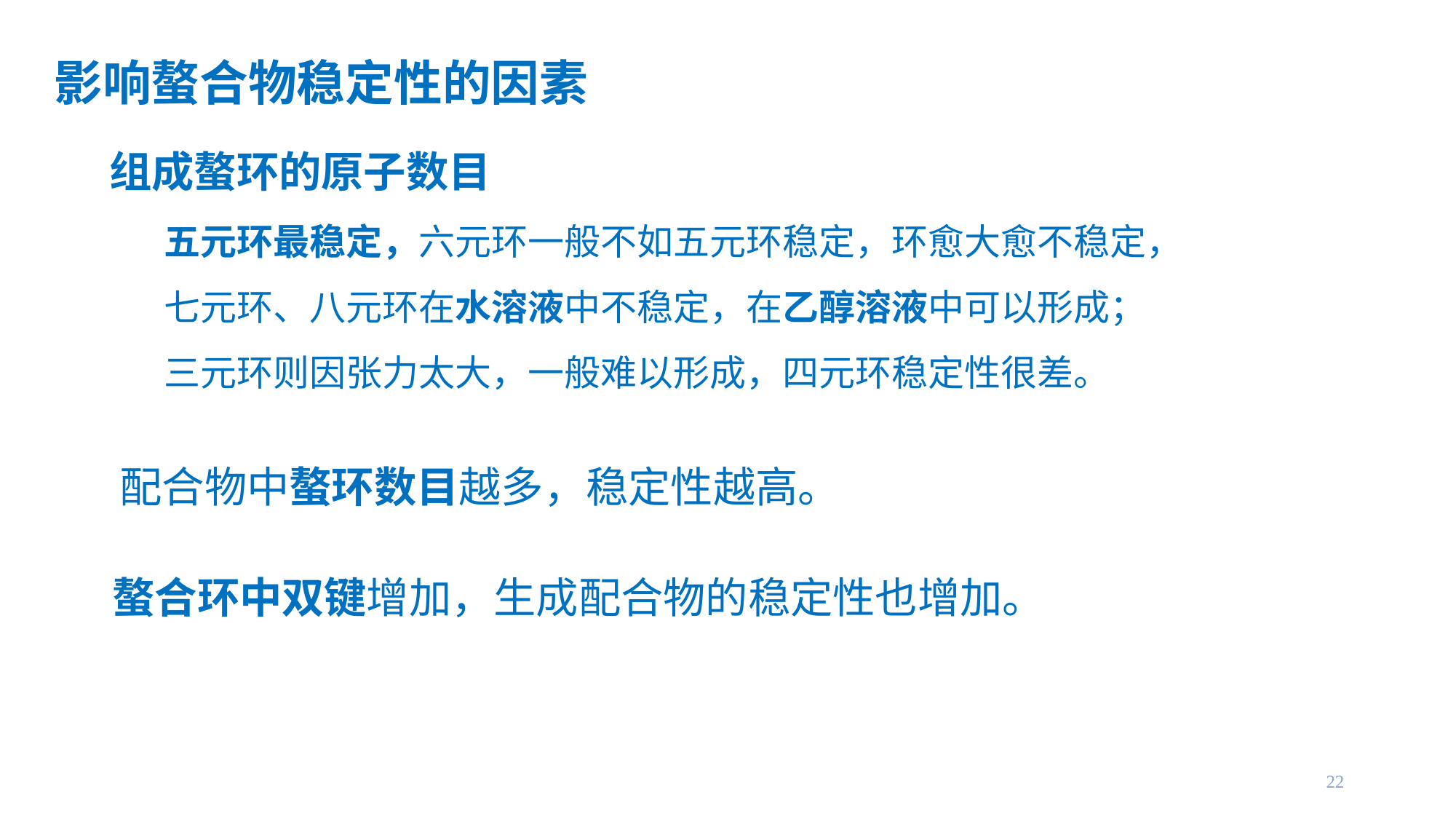

# 影响螯合物稳定性的因素

组成螯环的原子数目
五元环最稳定，六元环一般不如五元环稳定，环愈大愈不稳定，
七元环、八元环在水溶液中不稳定，在乙醇溶液中可以形成；
三元环则因张力太大，一般难以形成，四元环稳定性很差。
配合物中螯环数目越多，稳定性越高。
螯合环中双键增加，生成配合物的稳定性也增加。

22